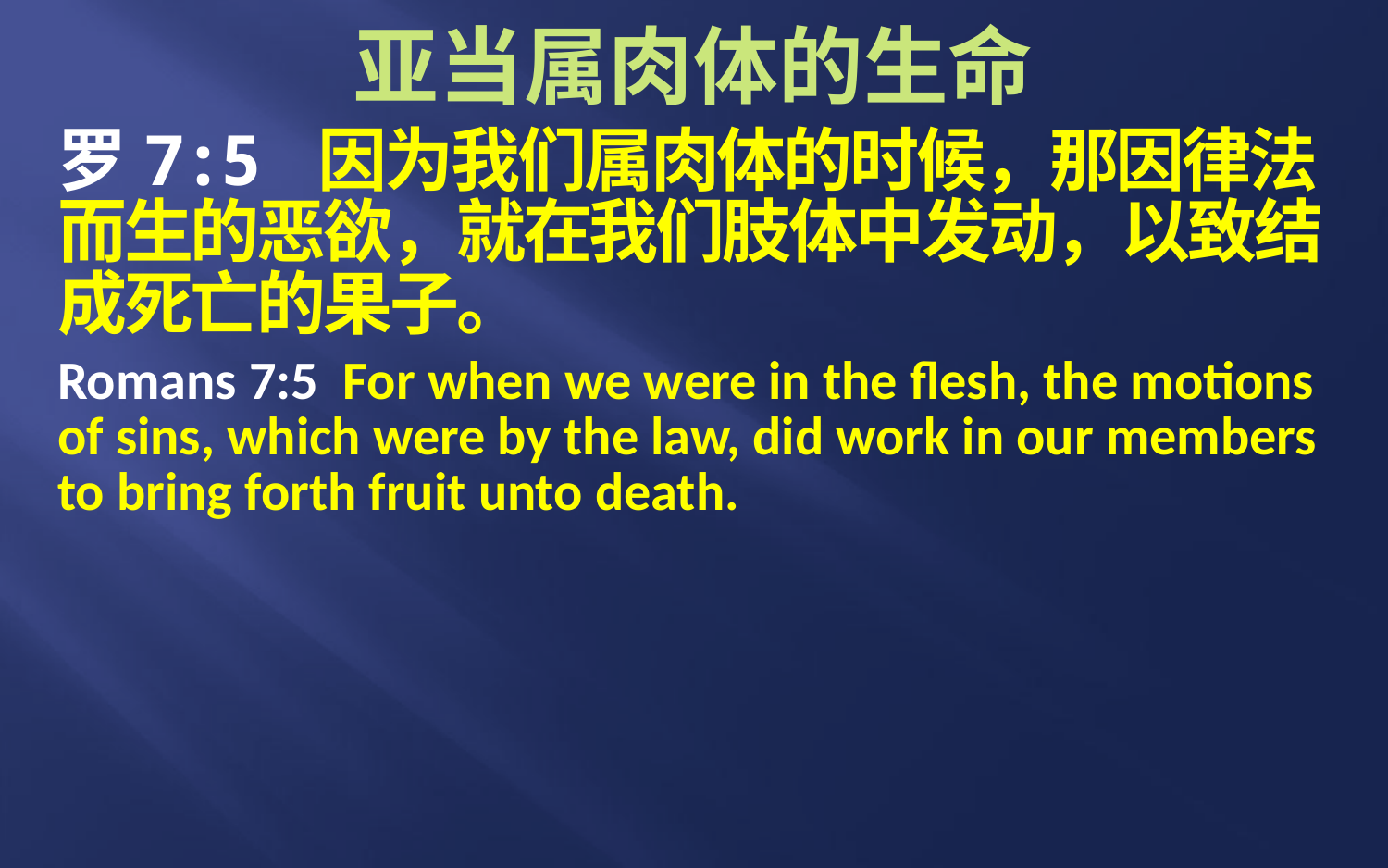

# 亚当属肉体的生命
罗7:5 因为我们属肉体的时候，那因律法而生的恶欲，就在我们肢体中发动，以致结成死亡的果子。
Romans 7:5  For when we were in the flesh, the motions of sins, which were by the law, did work in our members to bring forth fruit unto death.